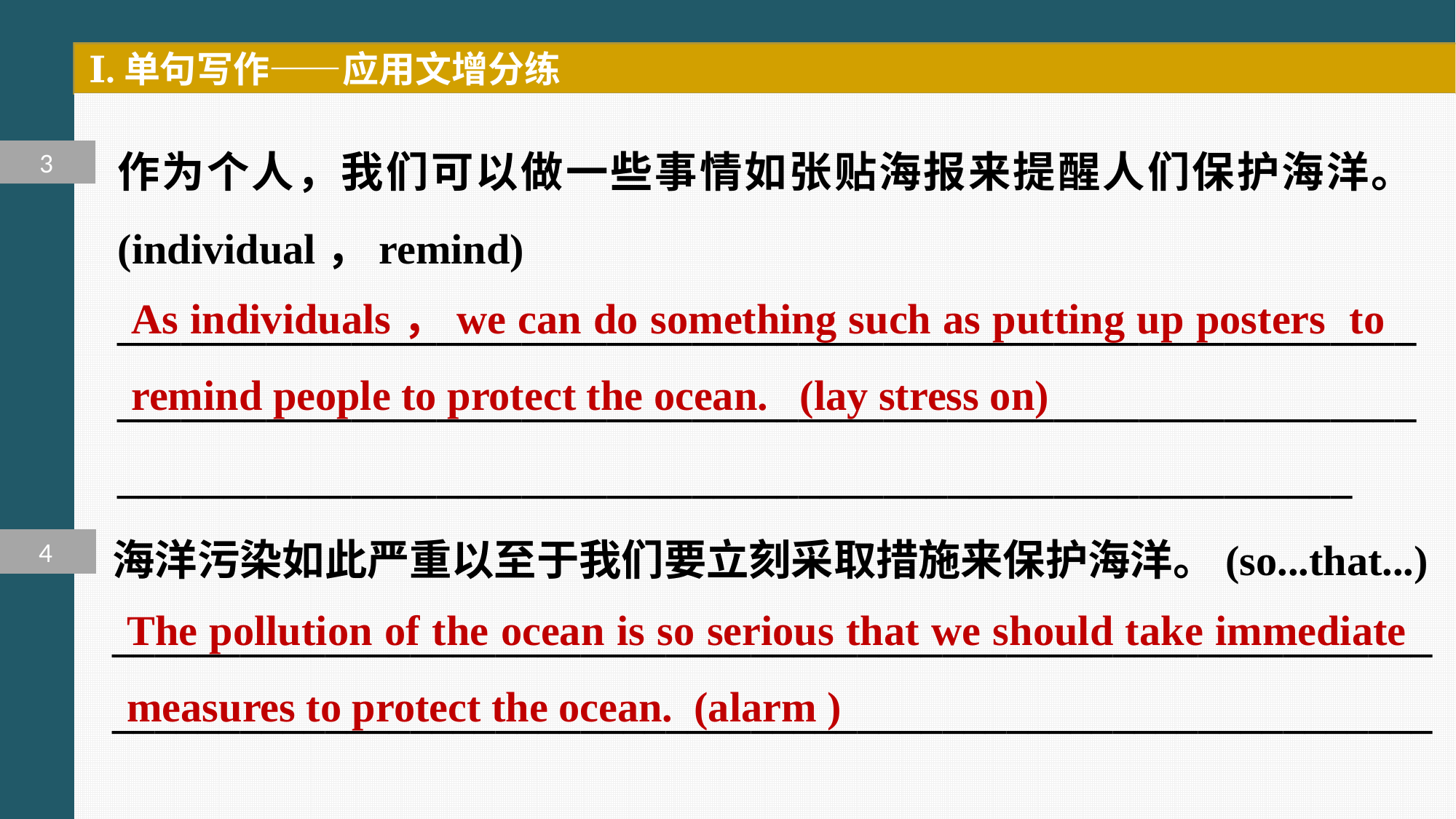

Ⅰ.单句写作——应用文增分练
作为个人，我们可以做一些事情如张贴海报来提醒人们保护海洋。(individual，remind)
__________________________________________________________________________________________________________________________
__________________________________________________________
3
As individuals，we can do something such as putting up posters  to remind people to protect the ocean.   (lay stress on)
海洋污染如此严重以至于我们要立刻采取措施来保护海洋。(so...that...)
____________________________________________________________________________________________________________________________
4
The pollution of the ocean is so serious that we should take immediate measures to protect the ocean.  (alarm )